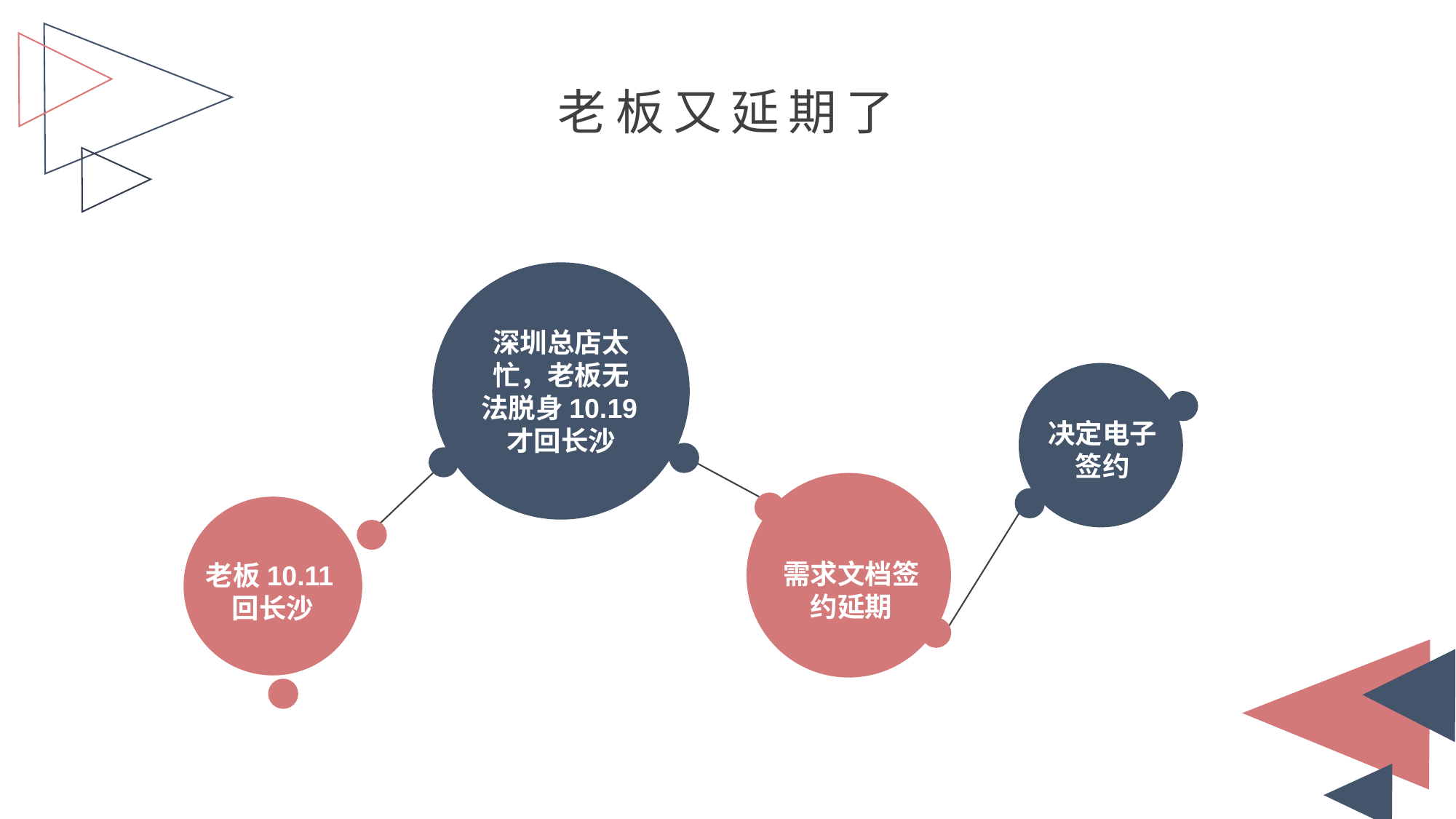

老板又延期了
深圳总店太忙，老板无法脱身10.19才回长沙

决定电子签约

需求文档签约延期
老板10.11回长沙